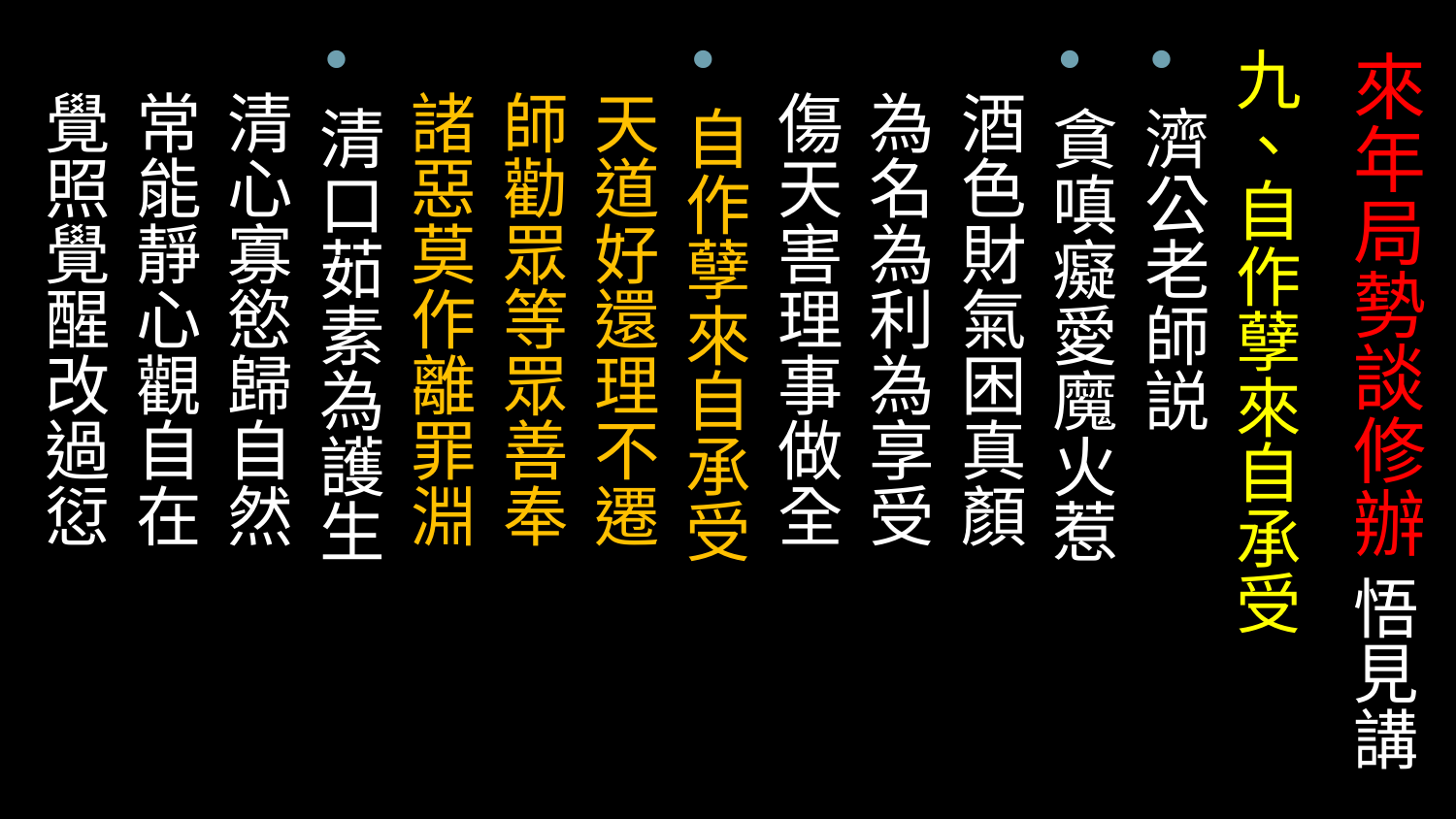

九、自作孽來自承受
濟公老師説
貪嗔癡愛魔火惹
  酒色財氣困真顏
  為名為利為享受
  傷天害理事做全
自作孽來自承受
  天道好還理不遷
  師勸眾等眾善奉
  諸惡莫作離罪淵
清口茹素為護生
  清心寡慾歸自然
  常能靜心觀自在
  覺照覺醒改過愆
# 來年局勢談修辦 悟見講